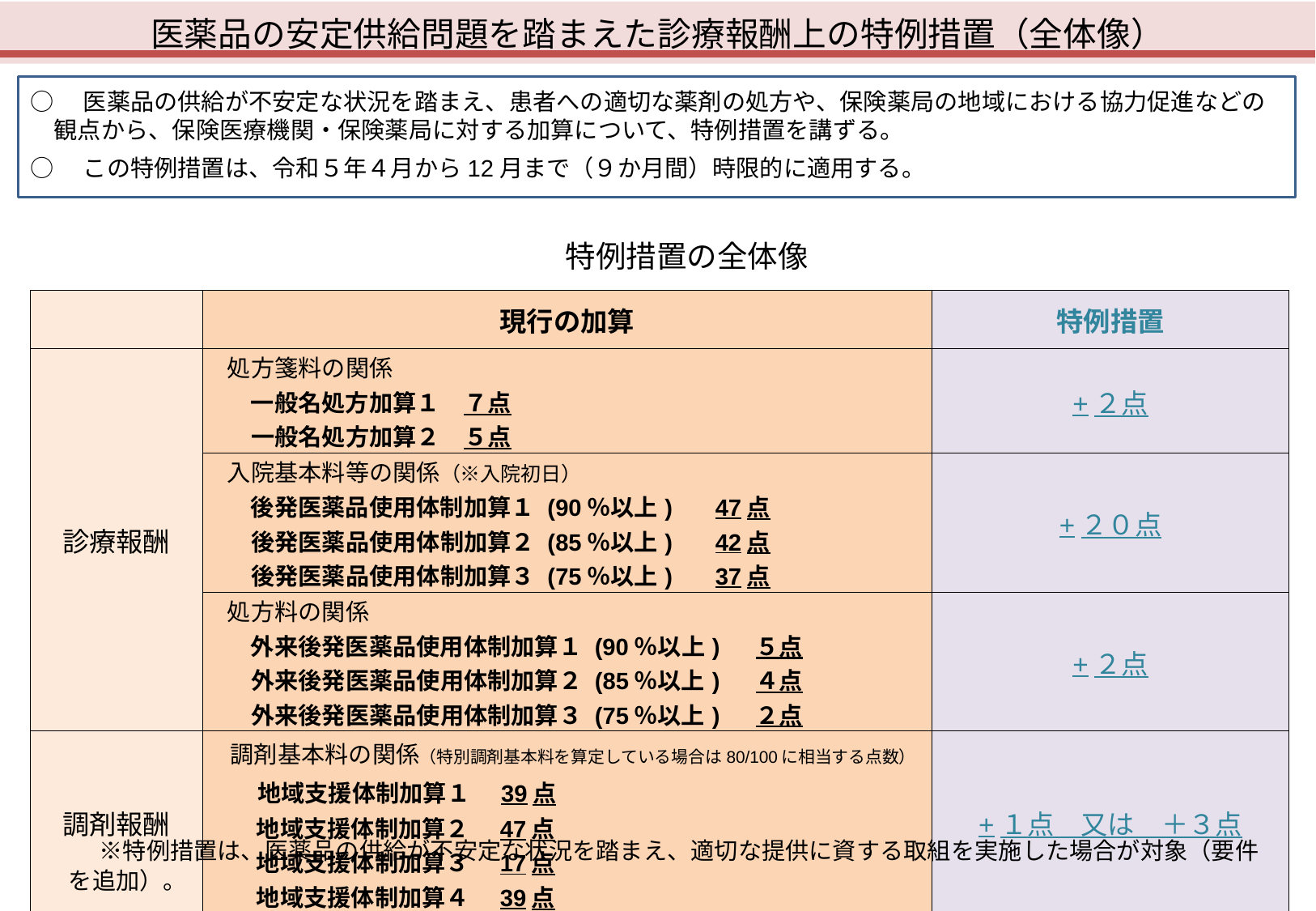

医薬品の安定供給問題を踏まえた診療報酬上の特例措置（全体像）

○　医薬品の供給が不安定な状況を踏まえ、患者への適切な薬剤の処方や、保険薬局の地域における協力促進などの観点から、保険医療機関・保険薬局に対する加算について、特例措置を講ずる。
○　この特例措置は、令和５年４月から12月まで（９か月間）時限的に適用する。
　特例措置の全体像
|  | 現行の加算 | 特例措置 |
| --- | --- | --- |
| 診療報酬 | 処方箋料の関係 　　一般名処方加算１　７点 　　一般名処方加算２　５点 | +２点 |
|  | 入院基本料等の関係（※入院初日） 　　後発医薬品使用体制加算１ (90％以上) 　47点 　　後発医薬品使用体制加算２ (85％以上) 　42点 　　後発医薬品使用体制加算３ (75％以上) 　37点 | +２０点 |
|  | 処方料の関係 　　外来後発医薬品使用体制加算１ (90％以上) 　５点 　　外来後発医薬品使用体制加算２ (85％以上) 　４点 　　外来後発医薬品使用体制加算３ (75％以上) 　２点 | +２点 |
| 調剤報酬 | 調剤基本料の関係（特別調剤基本料を算定している場合は80/100に相当する点数） 　　地域支援体制加算１　39点 　　 地域支援体制加算２　47点 　　 地域支援体制加算３　17点 　　 地域支援体制加算４　39点 | +１点　又は　＋３点 |
　※特例措置は、医薬品の供給が不安定な状況を踏まえ、適切な提供に資する取組を実施した場合が対象（要件を追加）。